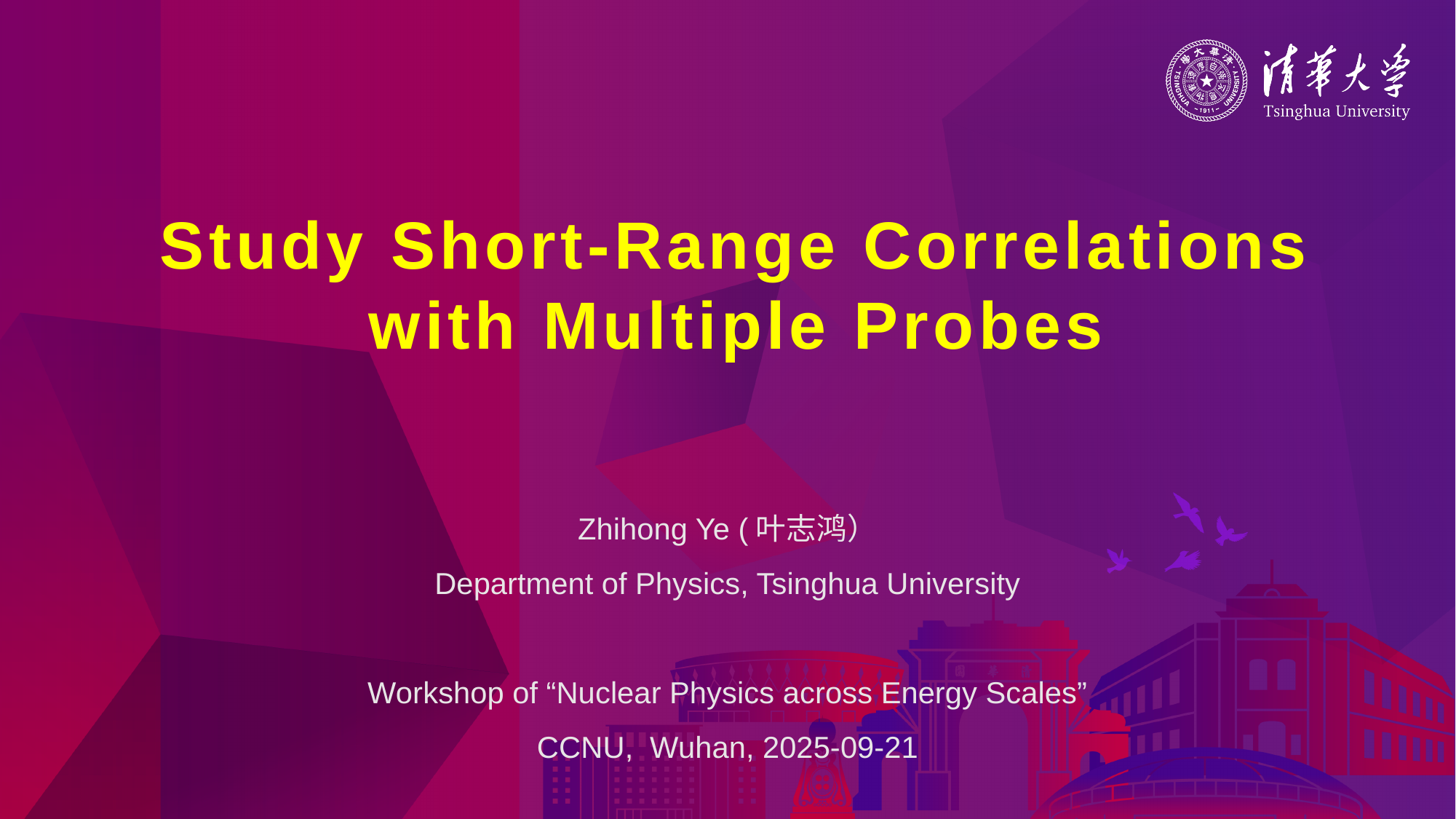

# Study Short-Range Correlations with Multiple Probes
Zhihong Ye (叶志鸿）
Department of Physics, Tsinghua University

Workshop of “Nuclear Physics across Energy Scales”
CCNU,  Wuhan, 2025-09-21